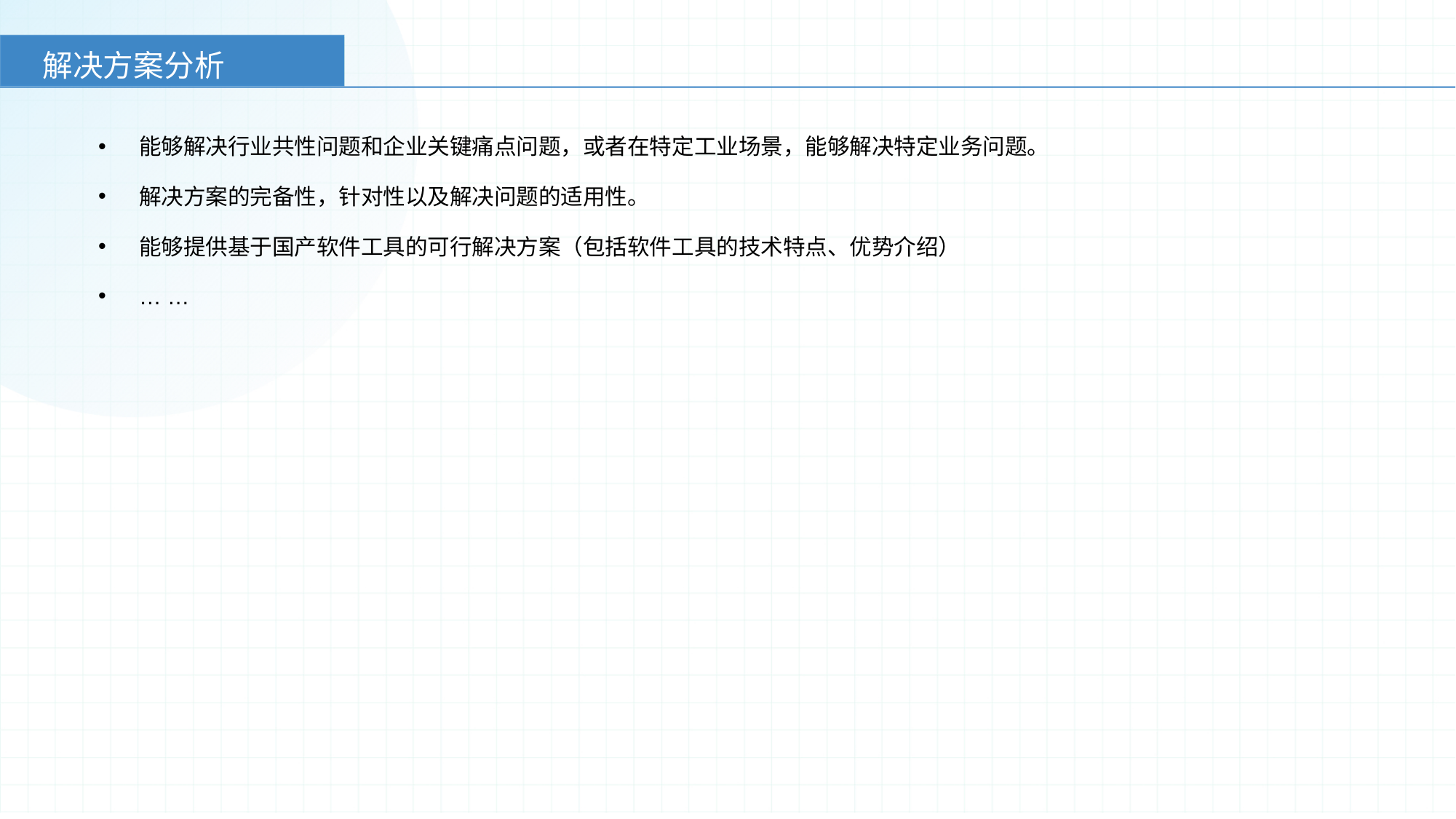

# 解决方案分析
能够解决行业共性问题和企业关键痛点问题，或者在特定工业场景，能够解决特定业务问题。
解决方案的完备性，针对性以及解决问题的适用性。
能够提供基于国产软件工具的可行解决方案（包括软件工具的技术特点、优势介绍）
… …